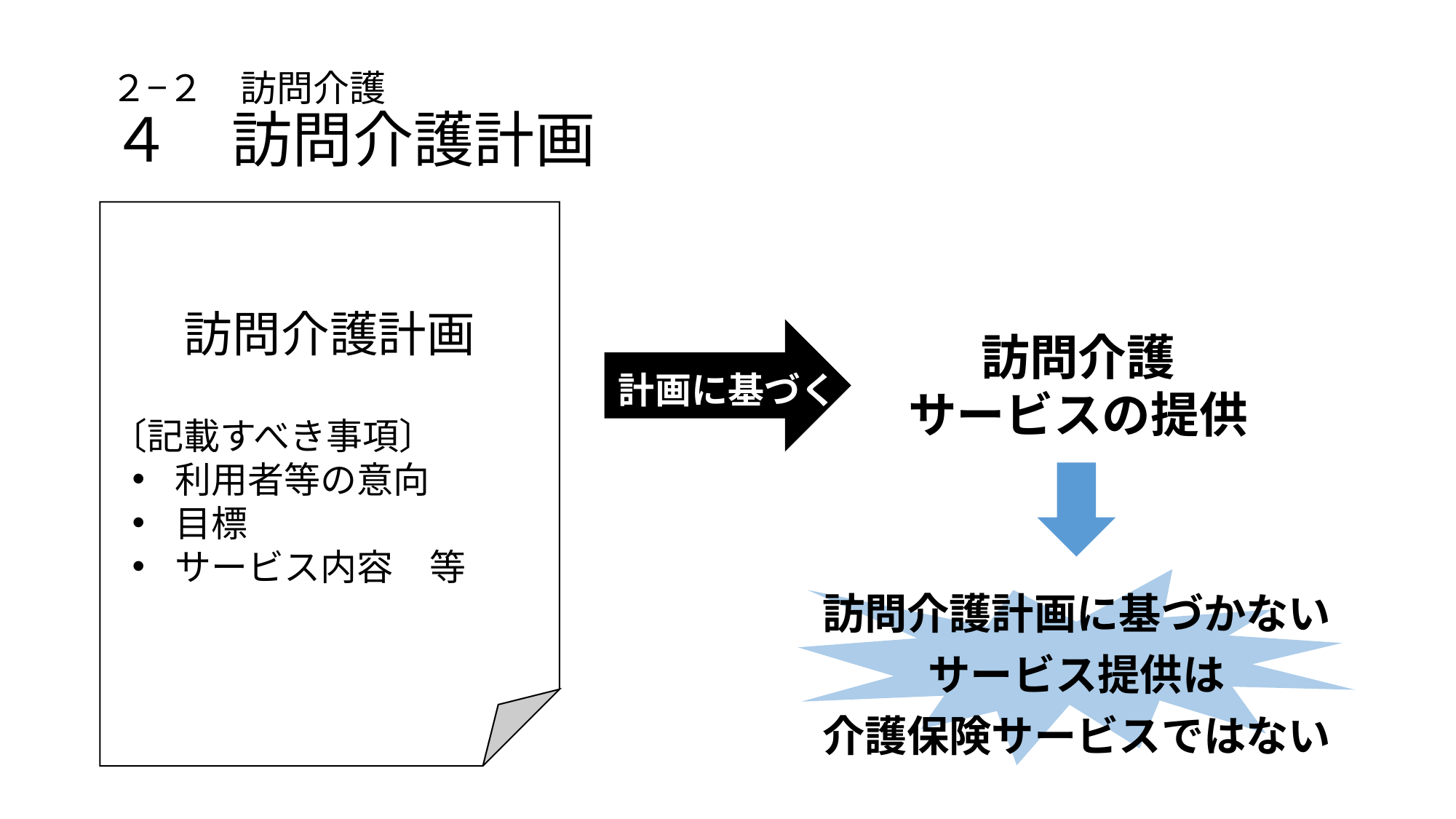

# ２−２　訪問介護 ４　訪問介護計画
訪問介護計画

〔記載すべき事項〕
利用者等の意向
目標
サービス内容　等

訪問介護
サービスの提供
計画に基づく

訪問介護計画に基づかない
サービス提供は
介護保険サービスではない